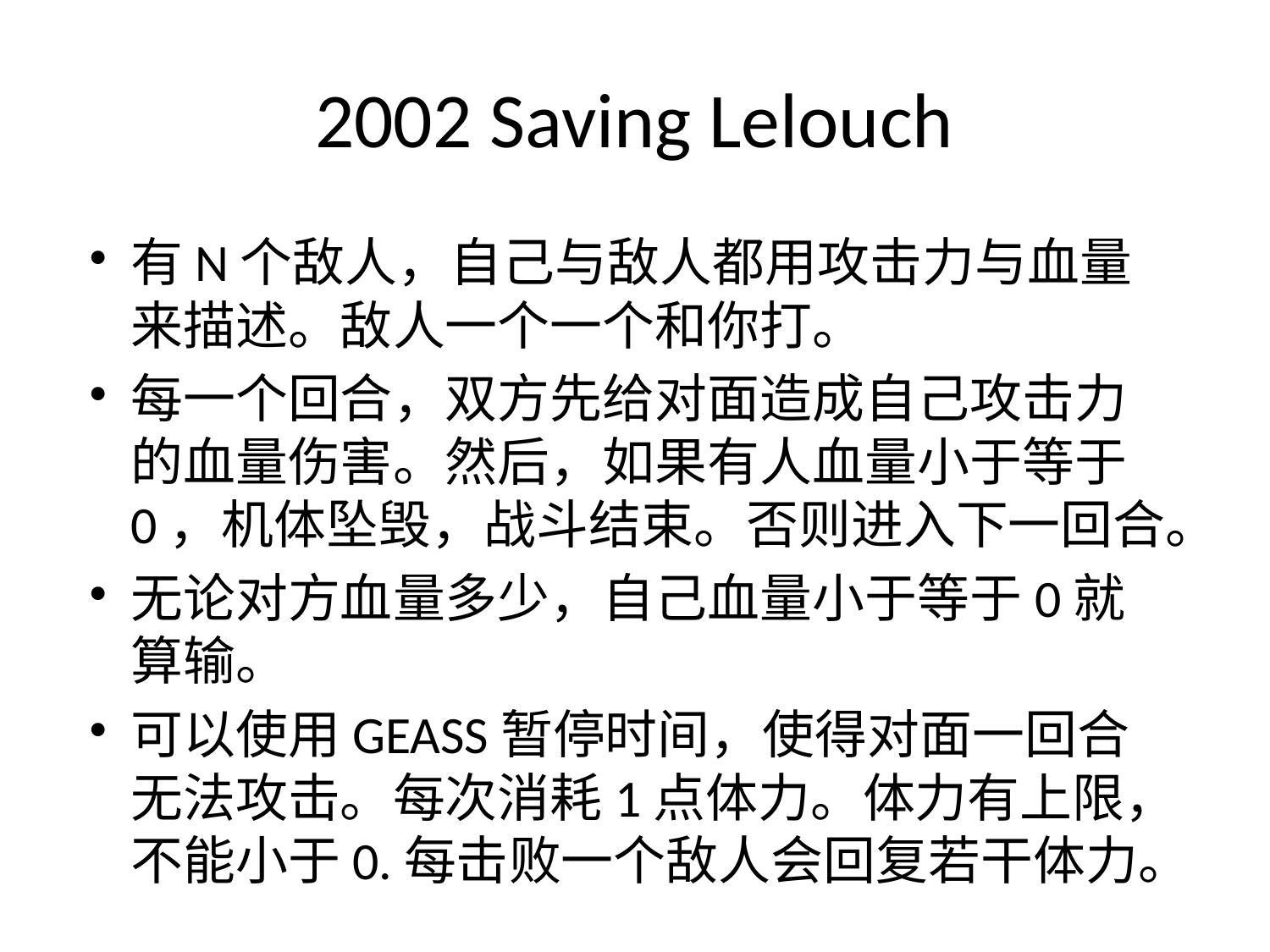

# 2002 Saving Lelouch
有N个敌人，自己与敌人都用攻击力与血量来描述。敌人一个一个和你打。
每一个回合，双方先给对面造成自己攻击力的血量伤害。然后，如果有人血量小于等于0，机体坠毁，战斗结束。否则进入下一回合。
无论对方血量多少，自己血量小于等于0就算输。
可以使用GEASS暂停时间，使得对面一回合无法攻击。每次消耗1点体力。体力有上限，不能小于0.每击败一个敌人会回复若干体力。